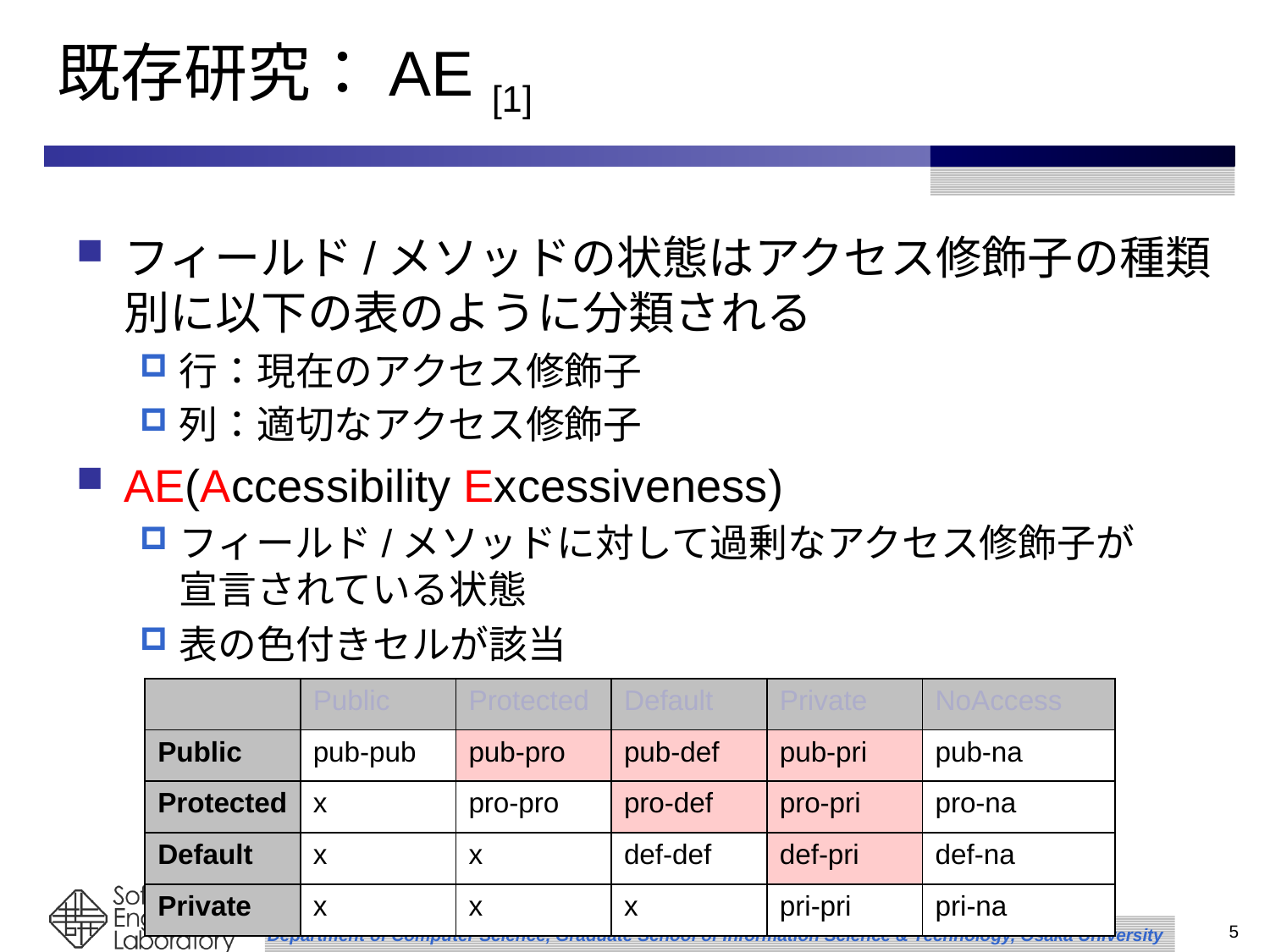

# 既存研究：AE [1]
フィールド/メソッドの状態はアクセス修飾子の種類別に以下の表のように分類される
行：現在のアクセス修飾子
列：適切なアクセス修飾子
AE(Accessibility Excessiveness)
フィールド/メソッドに対して過剰なアクセス修飾子が
宣言されている状態
表の色付きセルが該当

|  | Public | Protected | Default | Private | NoAccess |
| --- | --- | --- | --- | --- | --- |
| Public | pub-pub | pub-pro | pub-def | pub-pri | pub-na |
| Protected | x | pro-pro | pro-def | pro-pri | pro-na |
| Default | x | x | def-def | def-pri | def-na |
| Private | x | x | x | pri-pri | pri-na |
5